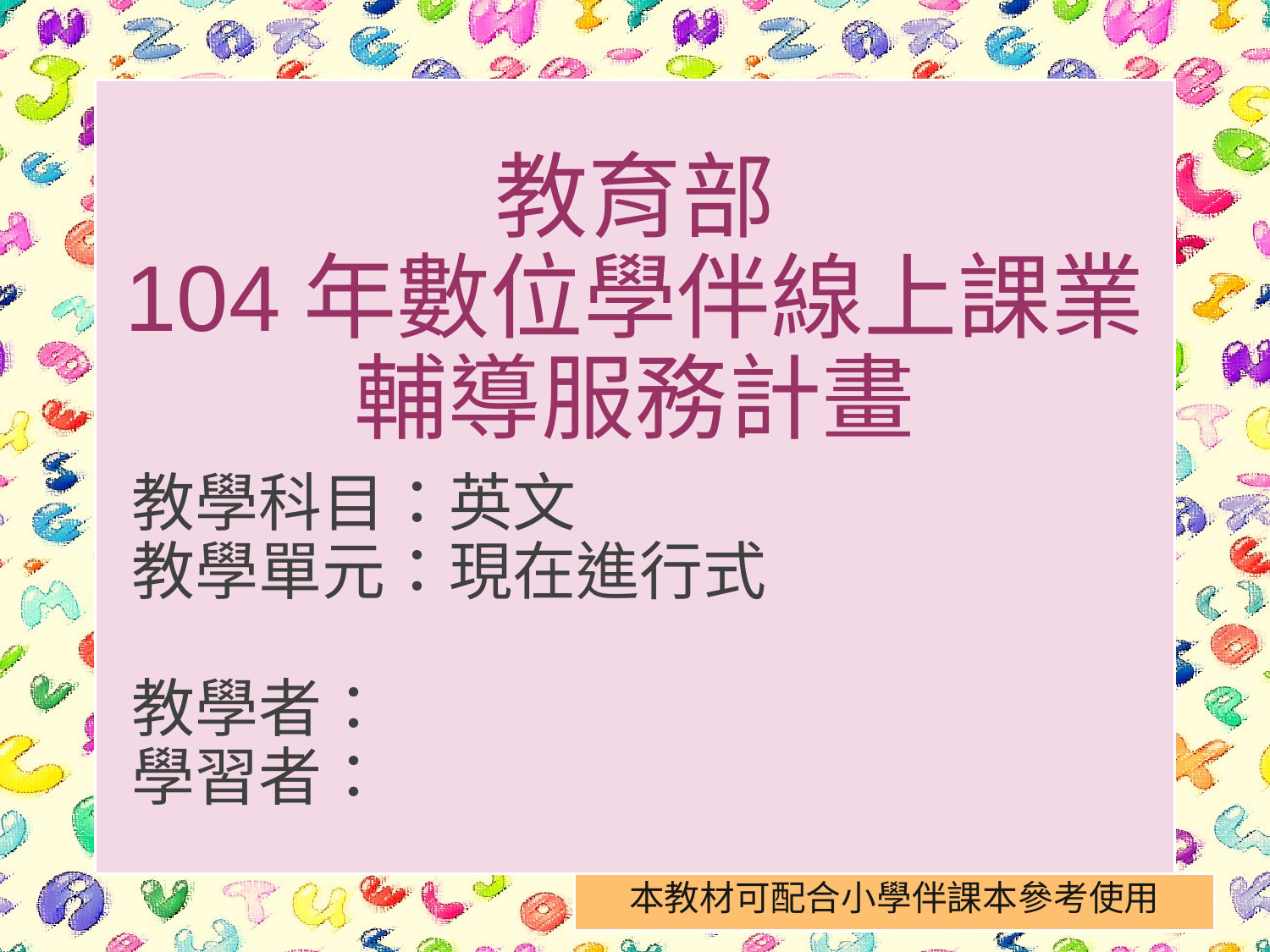

# 教育部 104年數位學伴線上課業輔導服務計畫
教學科目：英文
教學單元：現在進行式
教學者：
學習者：
本教材可配合小學伴課本參考使用